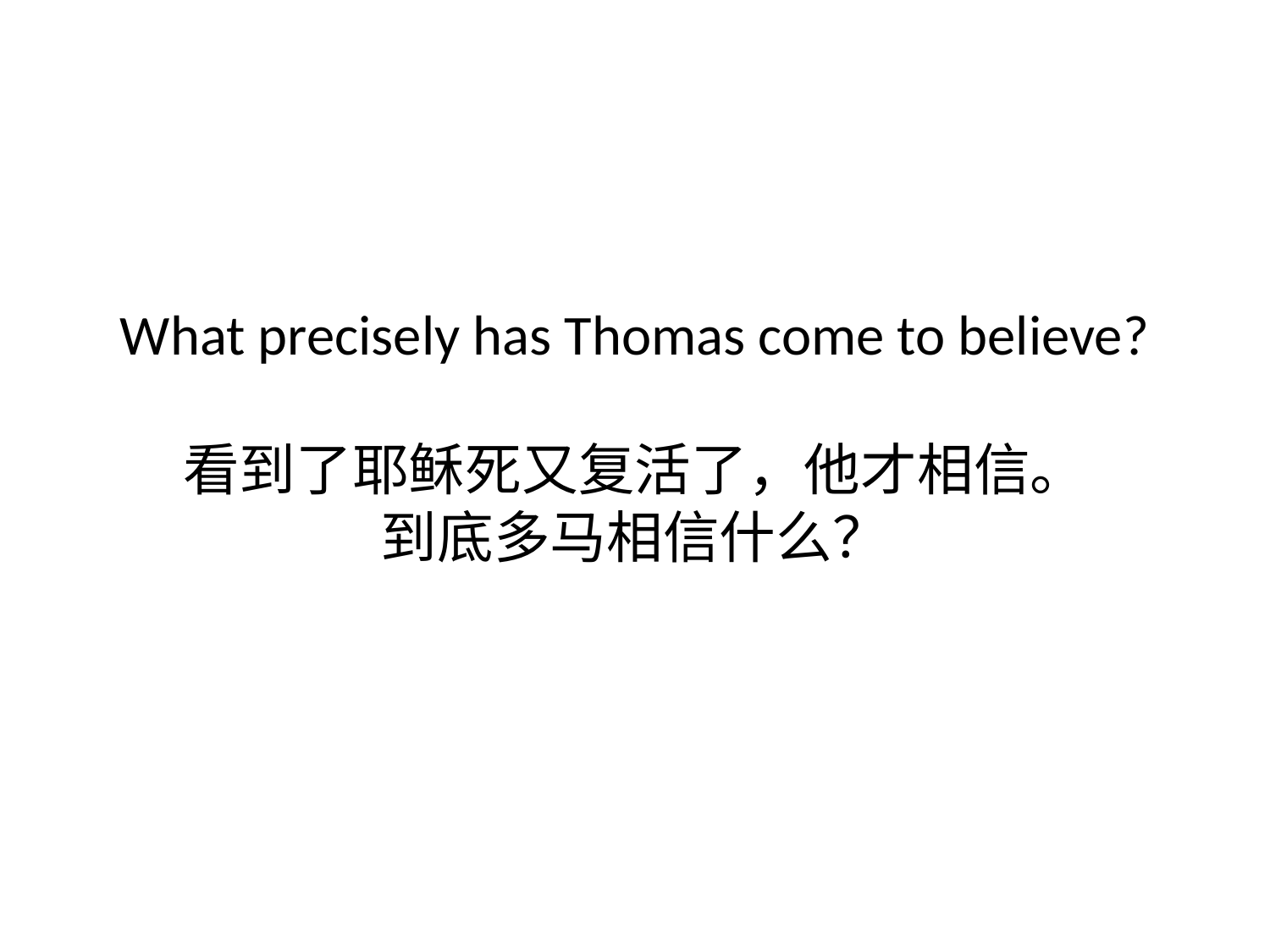

# What precisely has Thomas come to believe? 看到了耶稣死又复活了，他才相信。 到底多马相信什么？